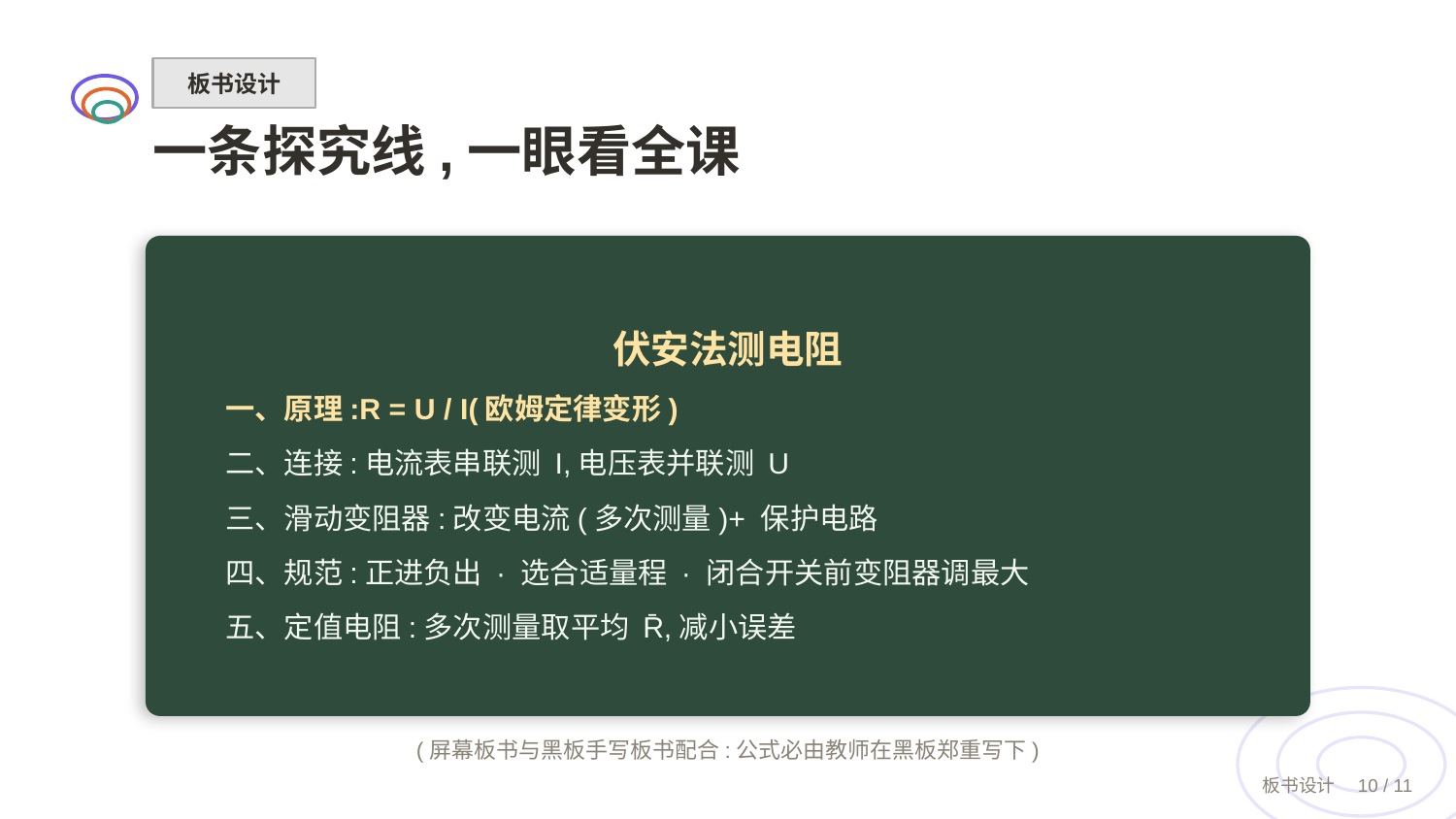

板书设计

一条探究线,一眼看全课

伏安法测电阻
一、原理:R = U / I(欧姆定律变形)
二、连接:电流表串联测 I,电压表并联测 U
三、滑动变阻器:改变电流(多次测量)+ 保护电路
四、规范:正进负出 · 选合适量程 · 闭合开关前变阻器调最大
五、定值电阻:多次测量取平均 R̄,减小误差

(屏幕板书与黑板手写板书配合:公式必由教师在黑板郑重写下)

板书设计　10 / 11